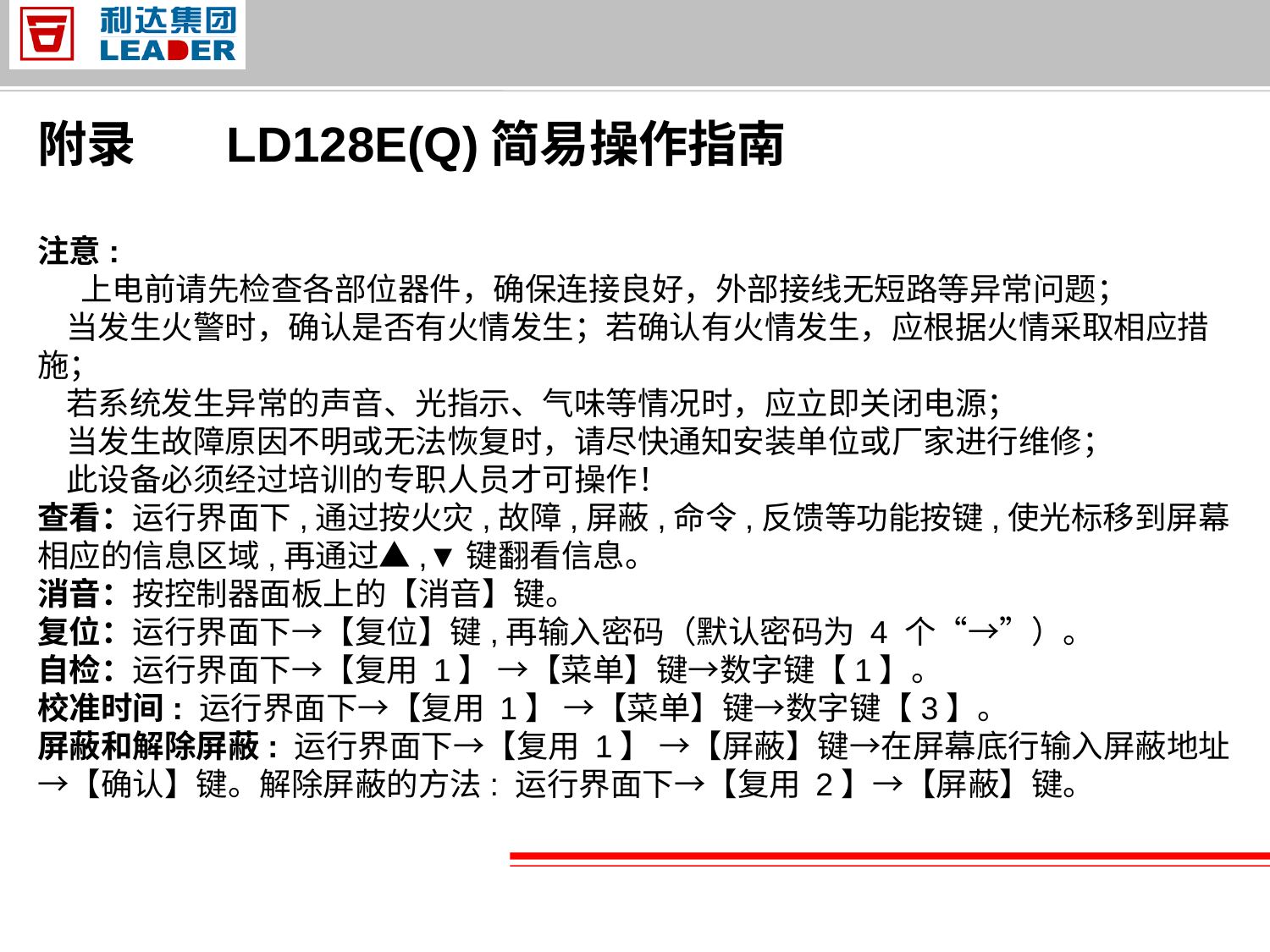

附录       LD128E(Q)简易操作指南
注意:
    上电前请先检查各部位器件，确保连接良好，外部接线无短路等异常问题；
    当发生火警时，确认是否有火情发生；若确认有火情发生，应根据火情采取相应措施；
    若系统发生异常的声音、光指示、气味等情况时，应立即关闭电源；
    当发生故障原因不明或无法恢复时，请尽快通知安装单位或厂家进行维修；
    此设备必须经过培训的专职人员才可操作！
查看：运行界面下,通过按火灾,故障,屏蔽,命令,反馈等功能按键,使光标移到屏幕相应的信息区域,再通过▲,▼键翻看信息。
消音：按控制器面板上的【消音】键。
复位：运行界面下→【复位】键,再输入密码（默认密码为 4 个“→”）。
自检：运行界面下→【复用 1】 →【菜单】键→数字键【1】。
校准时间: 运行界面下→【复用 1】 →【菜单】键→数字键【3】。
屏蔽和解除屏蔽: 运行界面下→【复用 1】 →【屏蔽】键→在屏幕底行输入屏蔽地址→【确认】键。解除屏蔽的方法: 运行界面下→【复用 2】→【屏蔽】键。